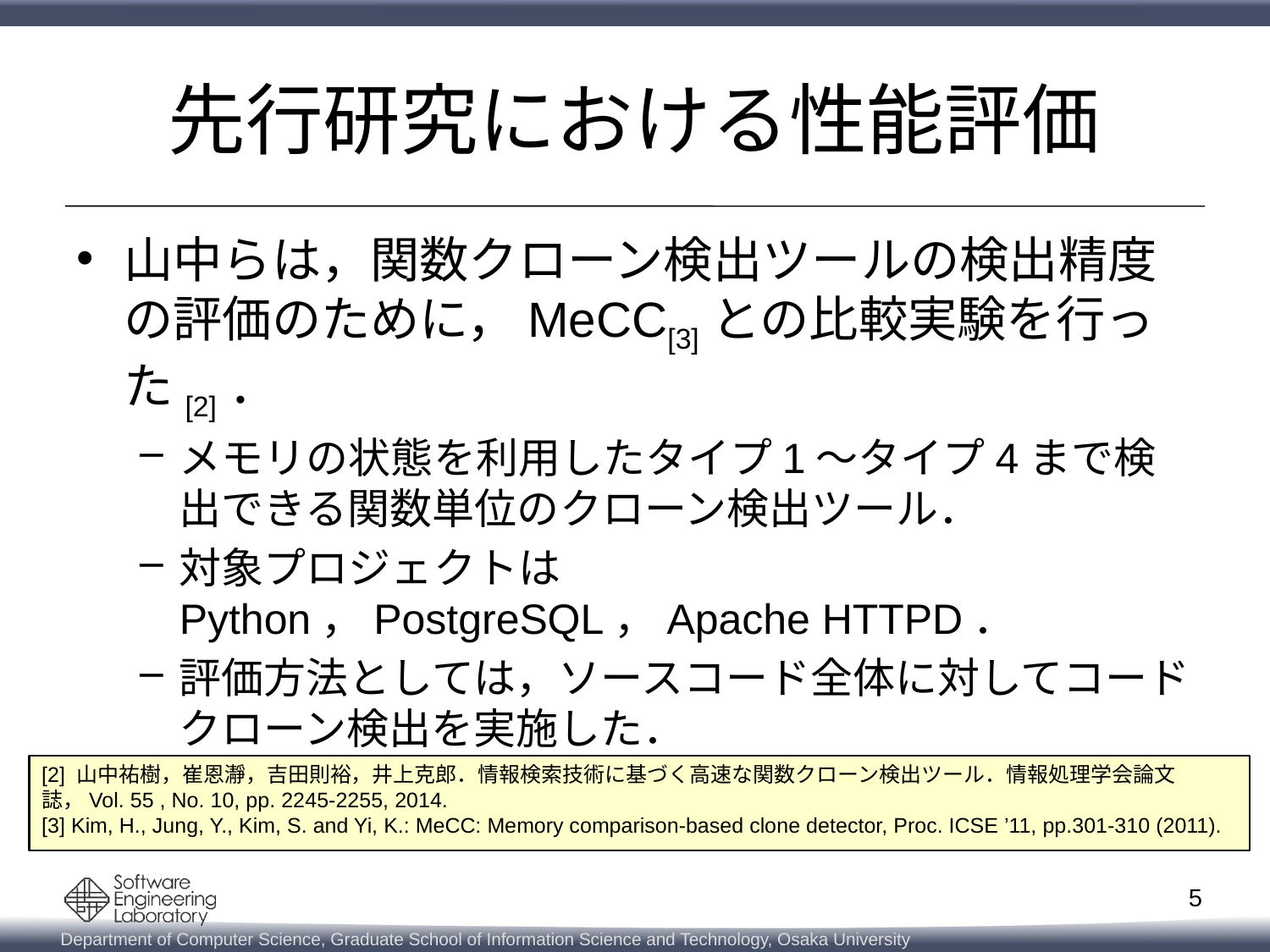

# 先行研究における性能評価
山中らは，関数クローン検出ツールの検出精度の評価のために，MeCC[3]との比較実験を行った[2]．
メモリの状態を利用したタイプ1～タイプ4まで検出できる関数単位のクローン検出ツール．
対象プロジェクトはPython，PostgreSQL，Apache HTTPD．
評価方法としては，ソースコード全体に対してコードクローン検出を実施した．
[2] 山中祐樹，崔恩瀞，吉田則裕，井上克郎．情報検索技術に基づく高速な関数クローン検出ツール．情報処理学会論文誌，Vol. 55 , No. 10, pp. 2245-2255, 2014.
[3] Kim, H., Jung, Y., Kim, S. and Yi, K.: MeCC: Memory comparison-based clone detector, Proc. ICSE ’11, pp.301-310 (2011).
5